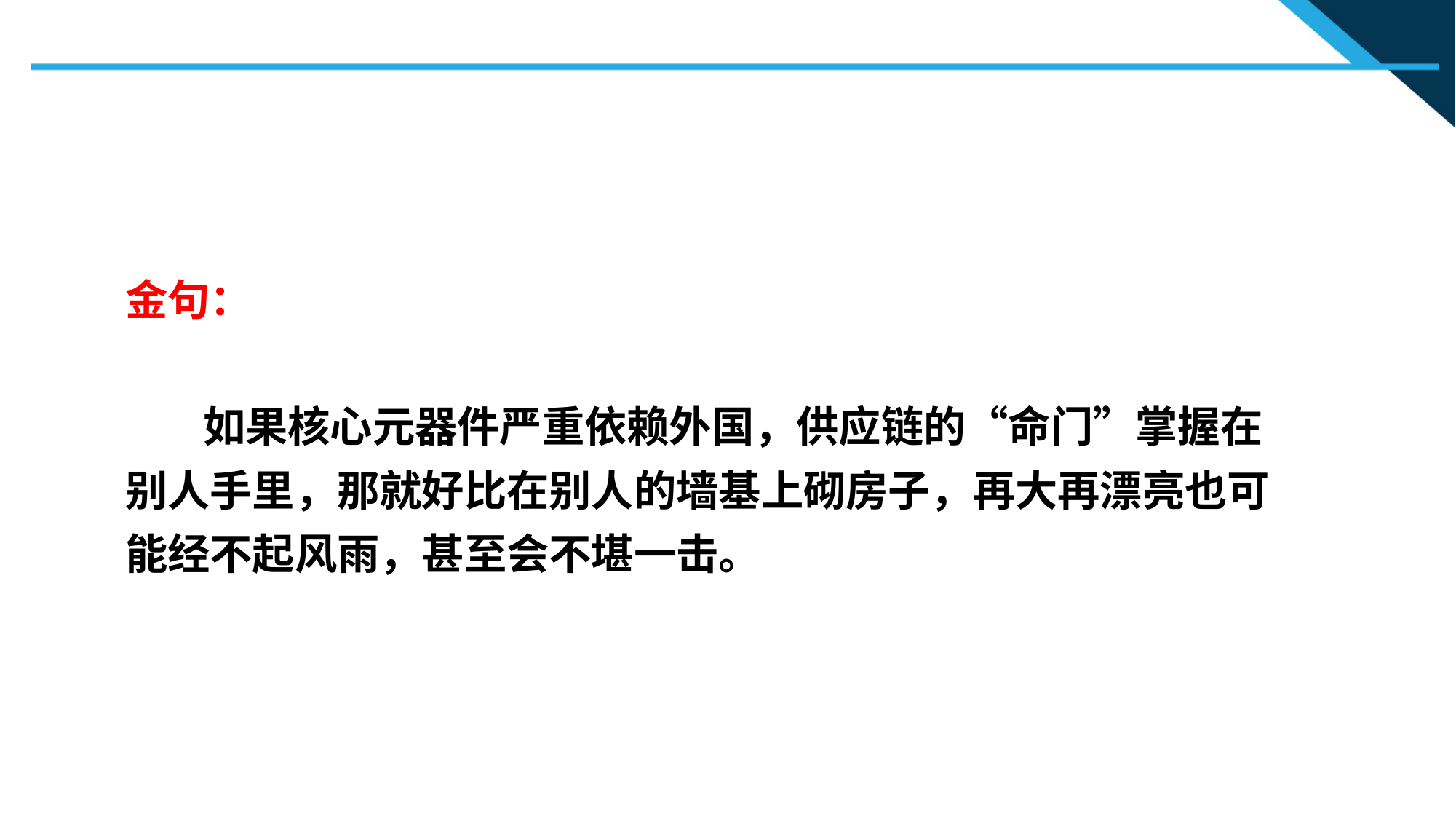

金句：

       如果核心元器件严重依赖外国，供应链的“命门”掌握在别人手里，那就好比在别人的墙基上砌房子，再大再漂亮也可能经不起风雨，甚至会不堪一击。